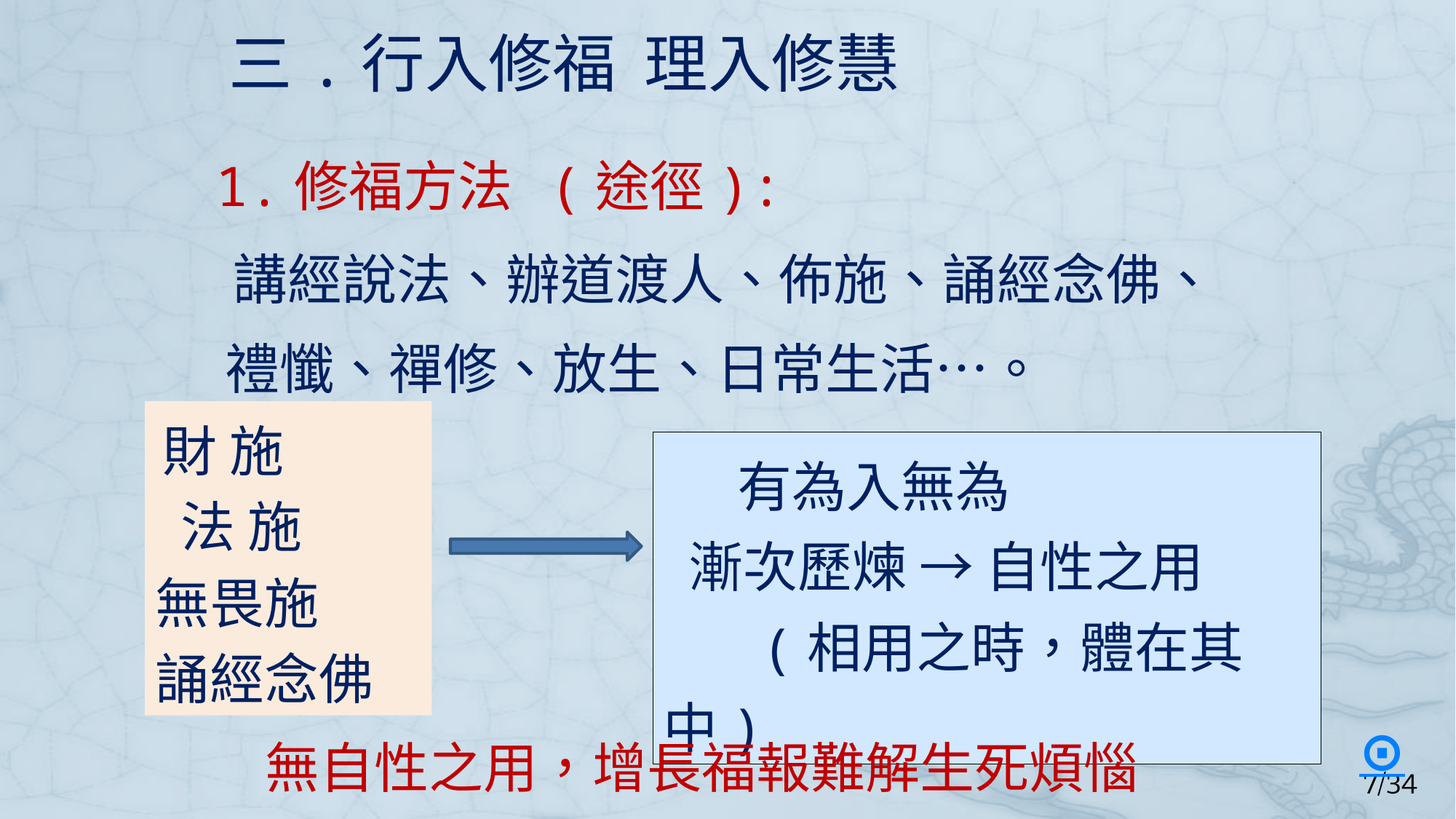

三.行入修福  理入修慧
 1.修福方法  (途徑):
   講經說法、辦道渡人、佈施、誦經念佛、
   禮懺、禪修、放生、日常生活…。
 財 施
 法 施
無畏施
誦經念佛
     有為入無為
 漸次歷煉 → 自性之用
   (相用之時，體在其中)

⊙
無自性之用，增長福報難解生死煩惱
7/34